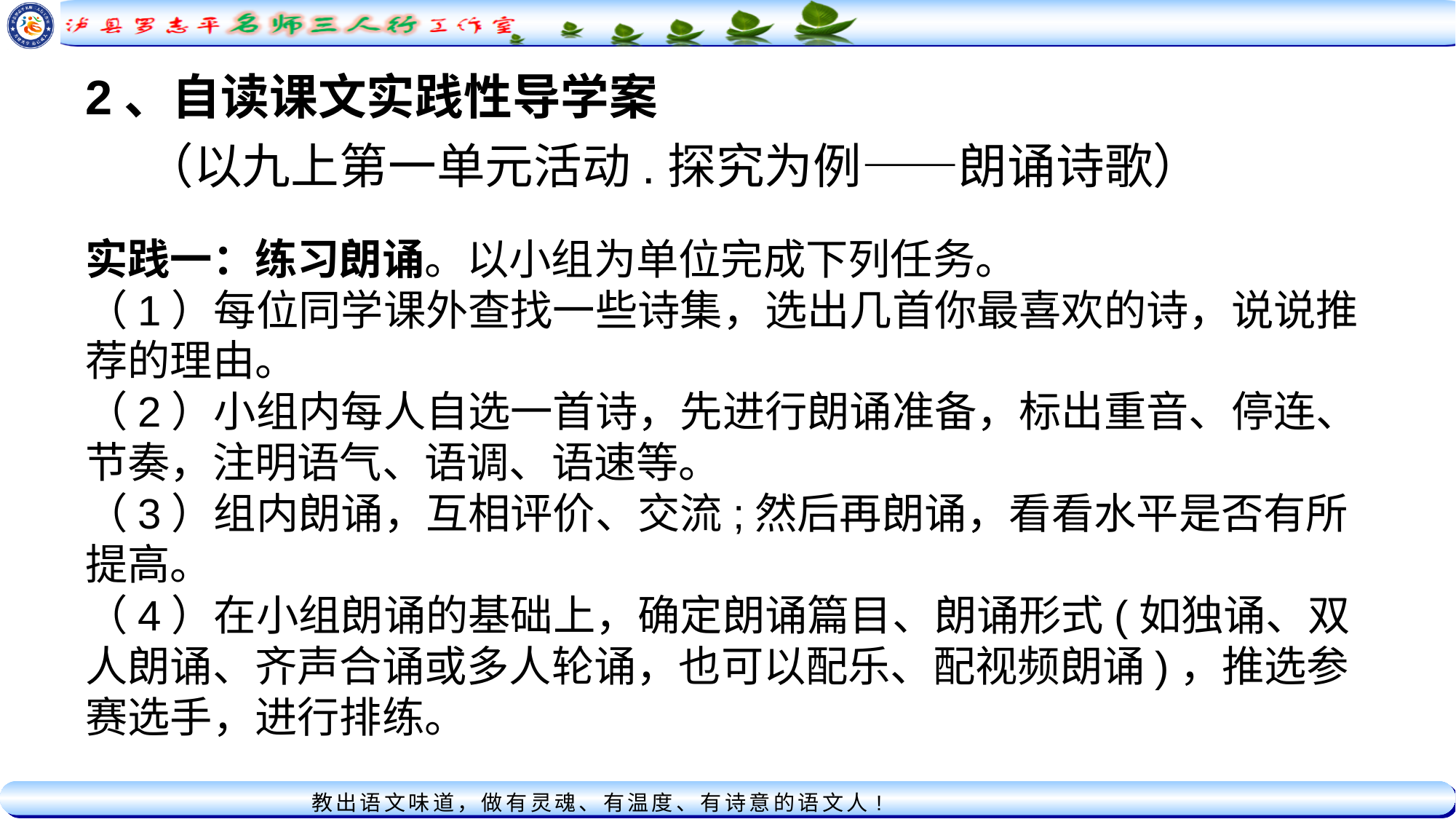

2、自读课文实践性导学案
（以九上第一单元活动.探究为例——朗诵诗歌）
实践一：练习朗诵。以小组为单位完成下列任务。
（1）每位同学课外查找一些诗集，选出几首你最喜欢的诗，说说推荐的理由。
（2）小组内每人自选一首诗，先进行朗诵准备，标出重音、停连、节奏，注明语气、语调、语速等。
（3）组内朗诵，互相评价、交流;然后再朗诵，看看水平是否有所提高。
（4）在小组朗诵的基础上，确定朗诵篇目、朗诵形式(如独诵、双人朗诵、齐声合诵或多人轮诵，也可以配乐、配视频朗诵)，推选参赛选手，进行排练。